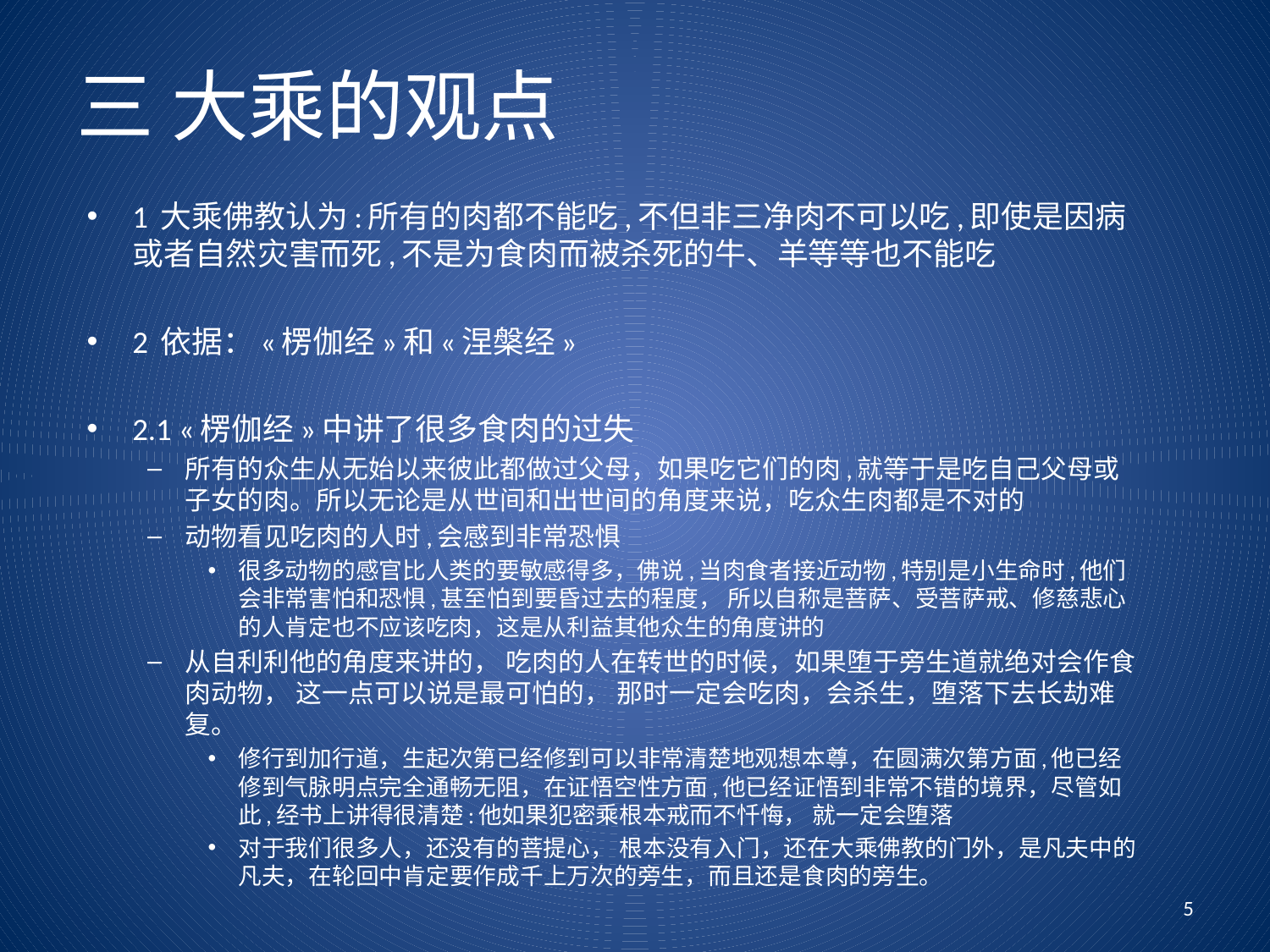

# 三 大乘的观点
1 大乘佛教认为:所有的肉都不能吃,不但非三净肉不可以吃,即使是因病或者自然灾害而死,不是为食肉而被杀死的牛、羊等等也不能吃

2 依据：«楞伽经»和«涅槃经»

2.1 «楞伽经»中讲了很多食肉的过失
所有的众生从无始以来彼此都做过父母，如果吃它们的肉,就等于是吃自己父母或子女的肉。所以无论是从世间和出世间的角度来说，吃众生肉都是不对的
动物看见吃肉的人时,会感到非常恐惧
很多动物的感官比人类的要敏感得多，佛说,当肉食者接近动物,特别是小生命时,他们会非常害怕和恐惧,甚至怕到要昏过去的程度， 所以自称是菩萨、受菩萨戒、修慈悲心的人肯定也不应该吃肉，这是从利益其他众生的角度讲的
从自利利他的角度来讲的， 吃肉的人在转世的时候，如果堕于旁生道就绝对会作食肉动物， 这一点可以说是最可怕的， 那时一定会吃肉，会杀生，堕落下去长劫难复。
修行到加行道，生起次第已经修到可以非常清楚地观想本尊，在圆满次第方面,他已经修到气脉明点完全通畅无阻，在证悟空性方面,他已经证悟到非常不错的境界，尽管如此,经书上讲得很清楚:他如果犯密乘根本戒而不忏悔， 就一定会堕落
对于我们很多人，还没有的菩提心， 根本没有入门，还在大乘佛教的门外，是凡夫中的凡夫，在轮回中肯定要作成千上万次的旁生，而且还是食肉的旁生。
5